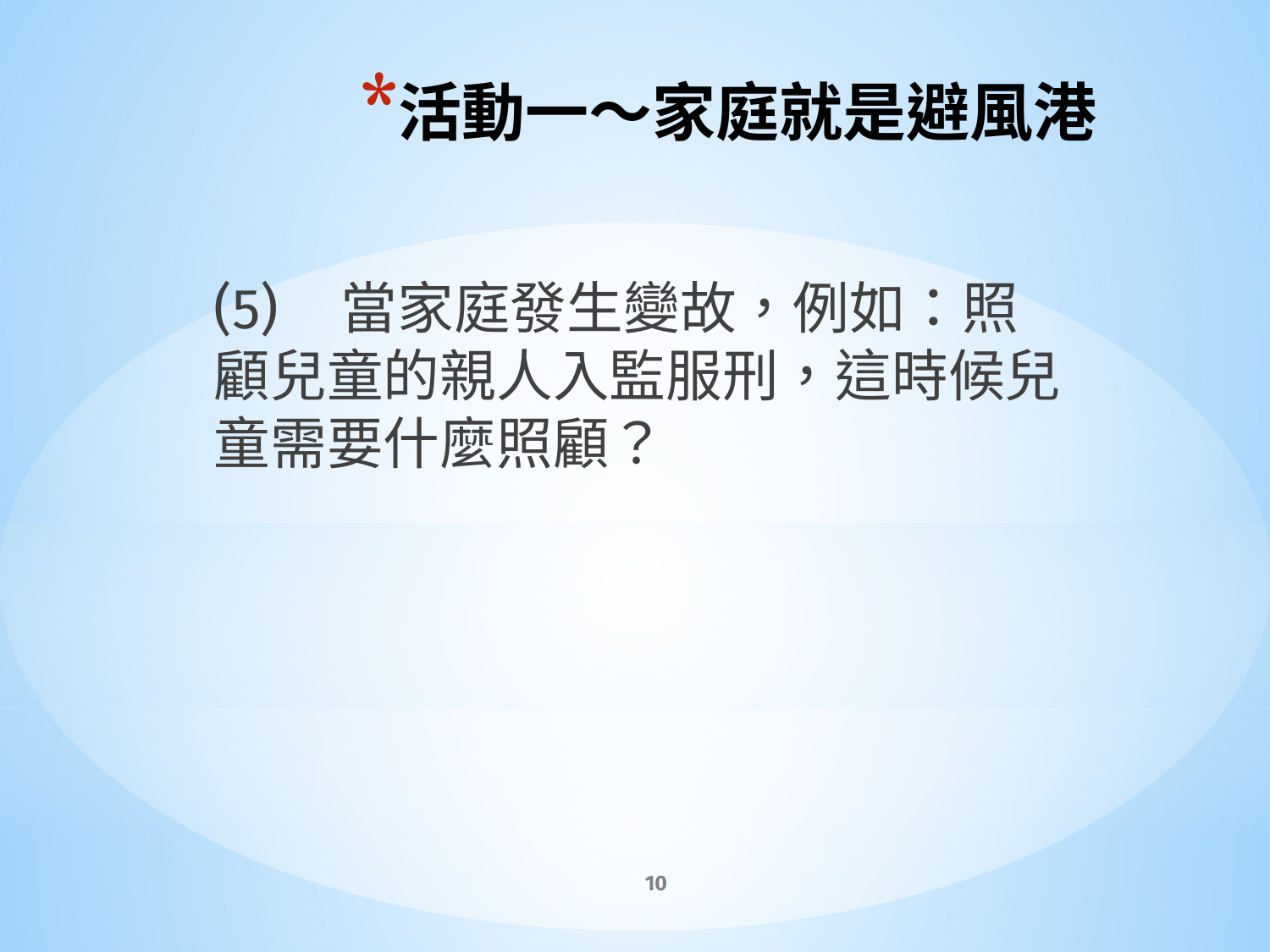

# 活動一〜家庭就是避風港
(5)	當家庭發生變故，例如：照顧兒童的親人入監服刑，這時候兒童需要什麼照顧？
10